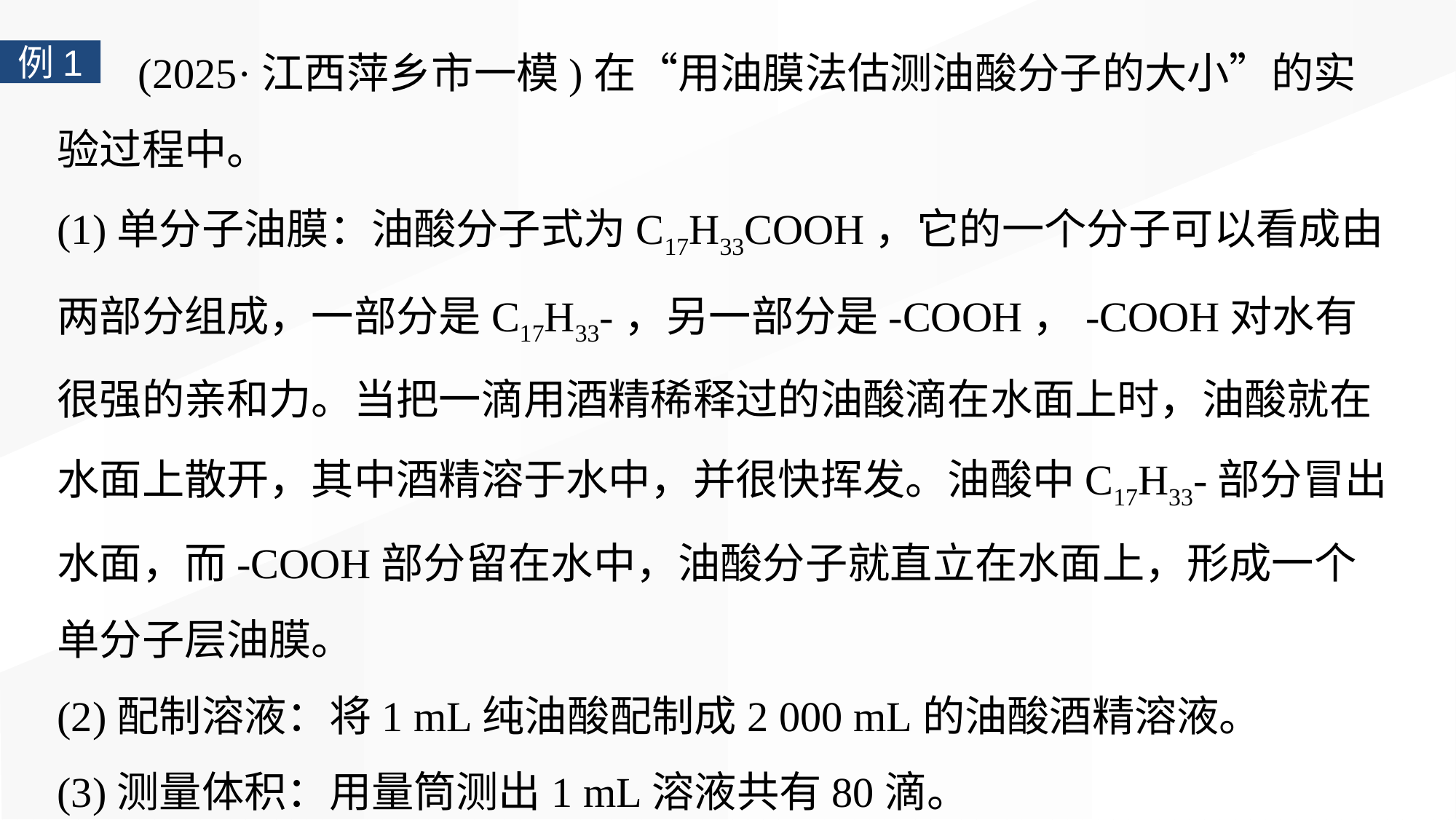

(2025·江西萍乡市一模)在“用油膜法估测油酸分子的大小”的实验过程中。
(1)单分子油膜：油酸分子式为C17H33COOH，它的一个分子可以看成由两部分组成，一部分是C17H33-，另一部分是-COOH，-COOH对水有很强的亲和力。当把一滴用酒精稀释过的油酸滴在水面上时，油酸就在水面上散开，其中酒精溶于水中，并很快挥发。油酸中C17H33-部分冒出水面，而-COOH部分留在水中，油酸分子就直立在水面上，形成一个单分子层油膜。
(2)配制溶液：将1 mL纯油酸配制成2 000 mL的油酸酒精溶液。
(3)测量体积：用量筒测出1 mL溶液共有80滴。
例1